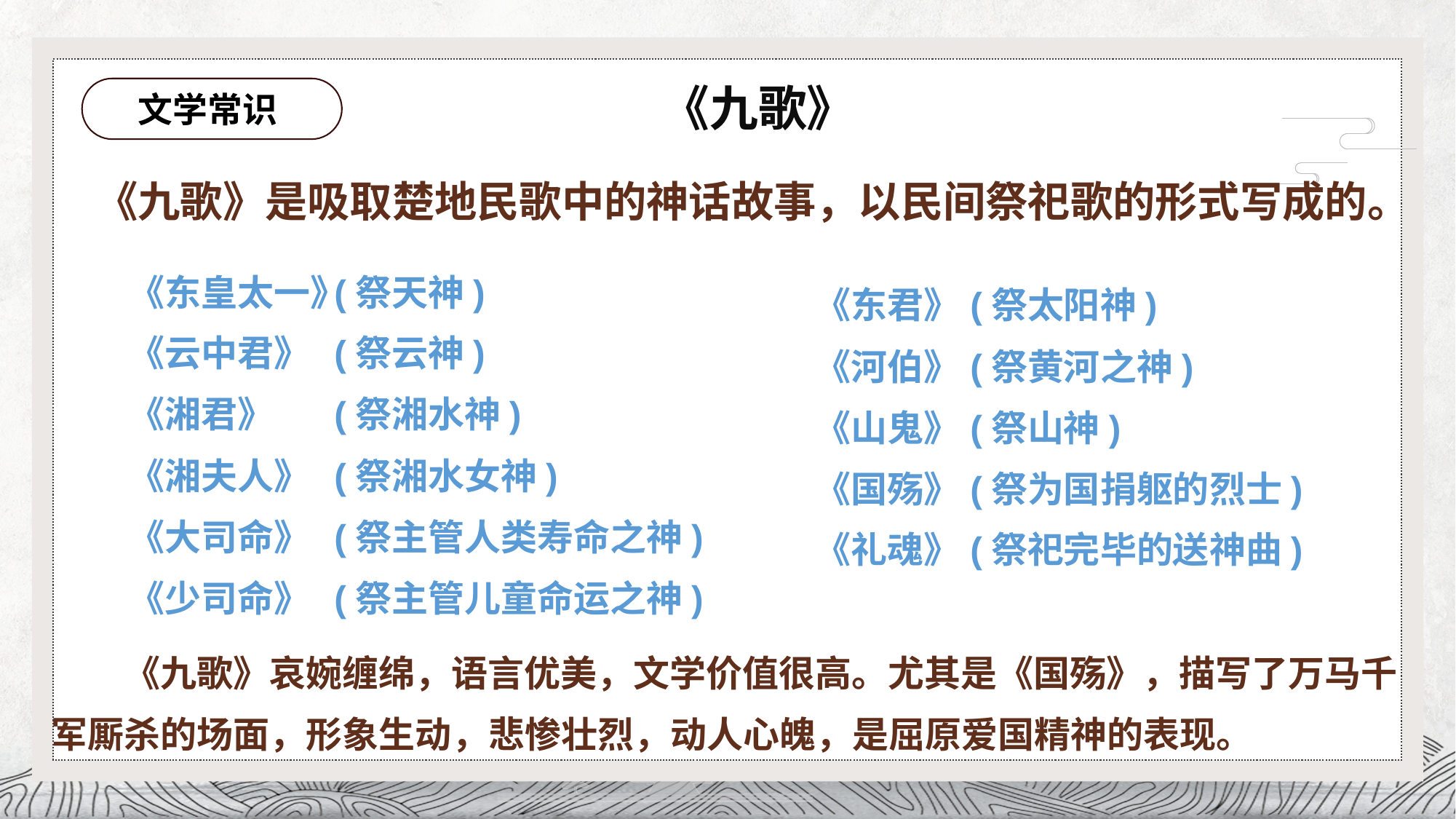

《九歌》
# 文学常识

《九歌》是吸取楚地民歌中的神话故事，以民间祭祀歌的形式写成的。
《东皇太一》
《云中君》
《湘君》
《湘夫人》
《大司命》
《少司命》
(祭天神)
(祭云神)
(祭湘水神)
(祭湘水女神)
(祭主管人类寿命之神)
(祭主管儿童命运之神)
《东君》
《河伯》
《山鬼》
《国殇》
《礼魂》
(祭太阳神)
(祭黄河之神)
(祭山神)
(祭为国捐躯的烈士)
(祭祀完毕的送神曲)
《九歌》哀婉缠绵，语言优美，文学价值很高。尤其是《国殇》，描写了万马千军厮杀的场面，形象生动，悲惨壮烈，动人心魄，是屈原爱国精神的表现。